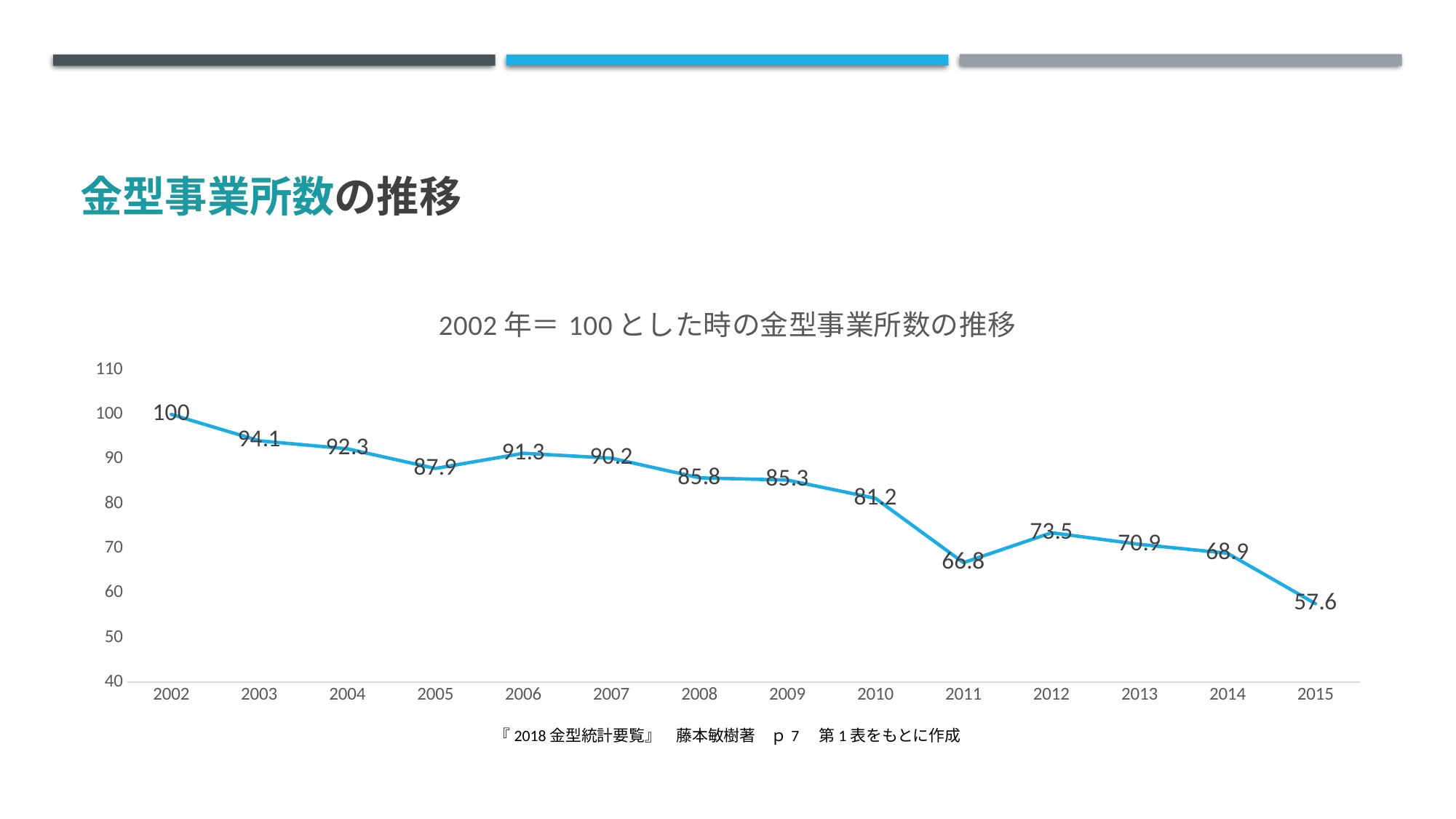

# 金型事業所数の推移

### Chart: 2002年＝100とした時の金型事業所数の推移

| Category | 合計 |
|---|---|
| 2002 | 100.0 |
| 2003 | 94.1 |
| 2004 | 92.3 |
| 2005 | 87.9 |
| 2006 | 91.3 |
| 2007 | 90.2 |
| 2008 | 85.8 |
| 2009 | 85.3 |
| 2010 | 81.2 |
| 2011 | 66.8 |
| 2012 | 73.5 |
| 2013 | 70.9 |
| 2014 | 68.9 |
| 2015 | 57.6 |
『2018金型統計要覧』　藤本敏樹著　ｐ7　第1表をもとに作成